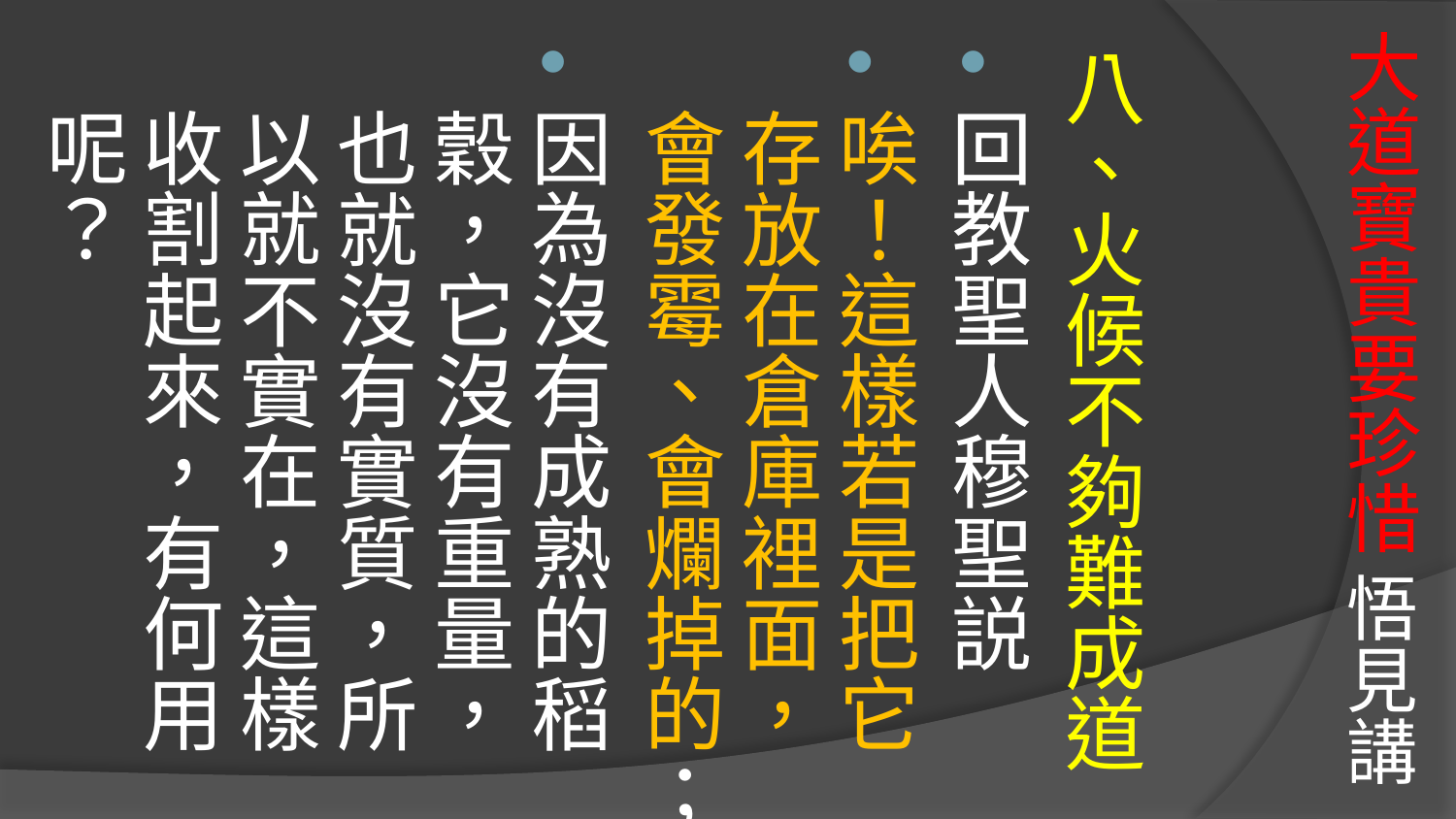

# 大道寶貴要珍惜 悟見講
八、火候不夠難成道
回教聖人穆聖説
唉！這樣若是把它存放在倉庫裡面，會發霉、會爛掉的；
因為沒有成熟的稻穀，它沒有重量，也就沒有實質，所以就不實在，這樣收割起來，有何用呢？